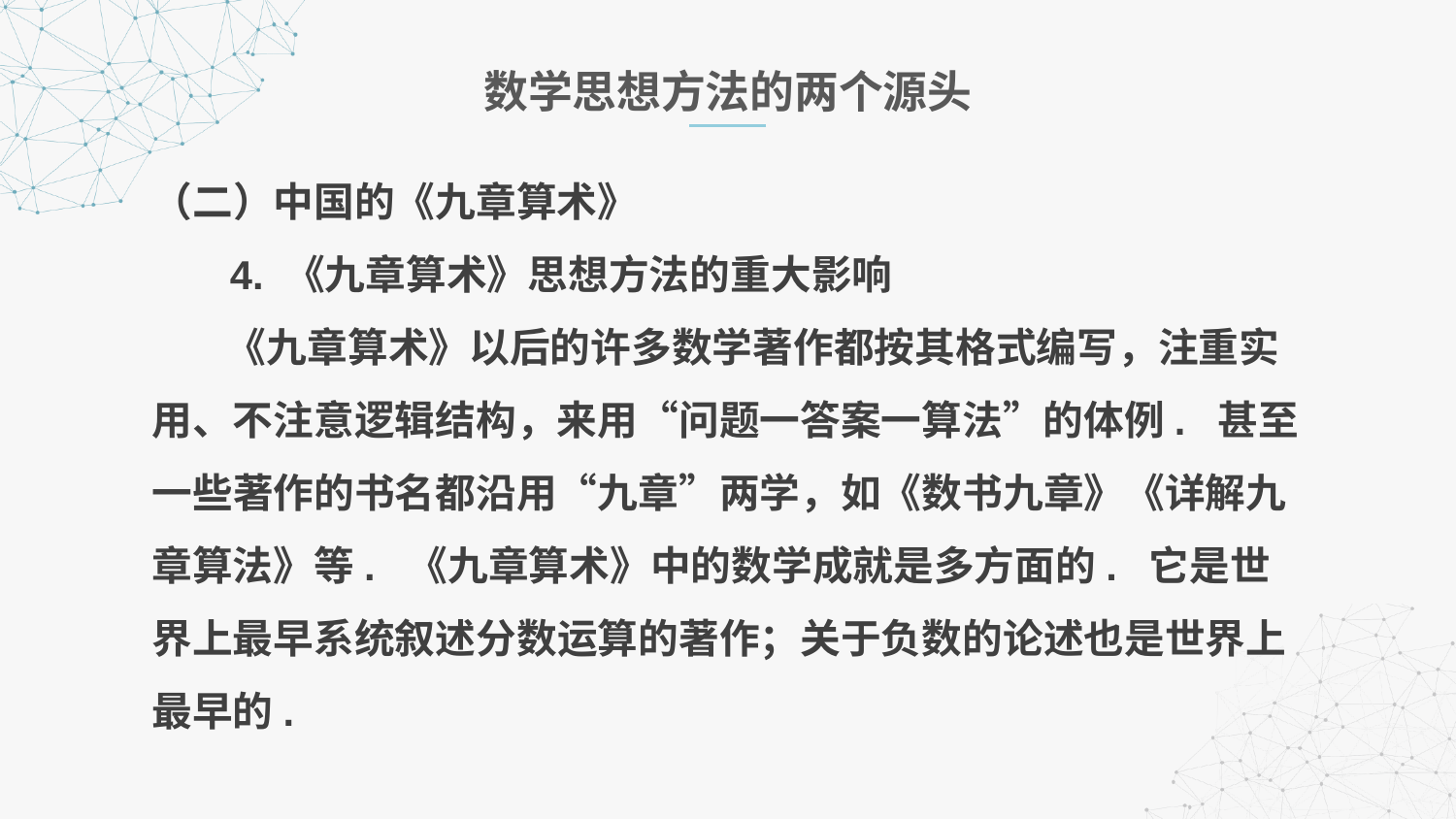

数学思想方法的两个源头
（二）中国的《九章算术》
       4. 《九章算术》思想方法的重大影响
       《九章算术》以后的许多数学著作都按其格式编写，注重实用、不注意逻辑结构，来用“问题一答案一算法”的体例.  甚至一些著作的书名都沿用“九章”两学，如《数书九章》《详解九章算法》等.  《九章算术》中的数学成就是多方面的.  它是世界上最早系统叙述分数运算的著作；关于负数的论述也是世界上最早的.